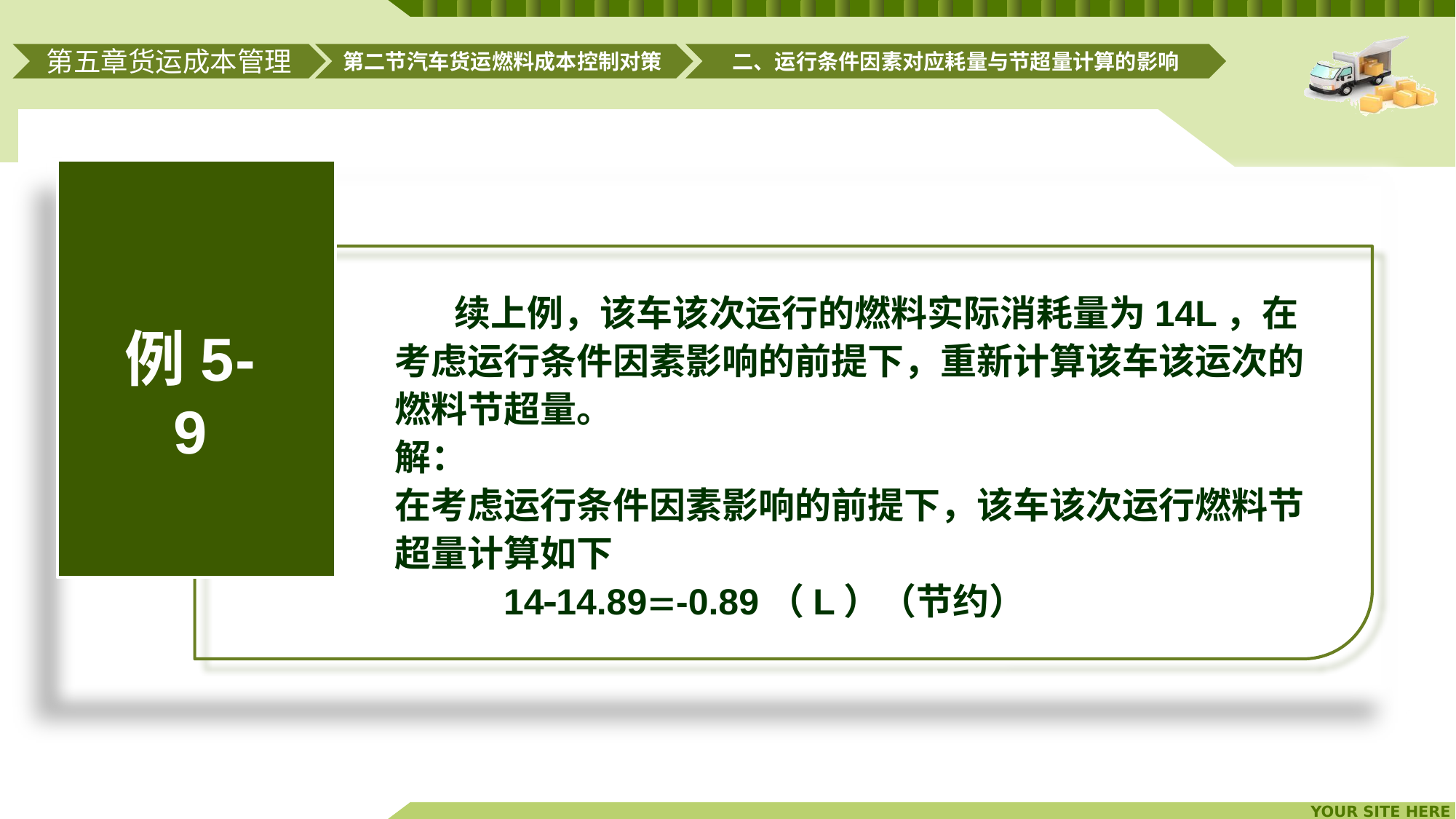

第二节汽车货运燃料成本控制对策
二、运行条件因素对应耗量与节超量计算的影响
第五章货运成本管理

续上例，该车该次运行的燃料实际消耗量为14L，在考虑运行条件因素影响的前提下，重新计算该车该运次的燃料节超量。
解：
在考虑运行条件因素影响的前提下，该车该次运行燃料节超量计算如下
	14−14.89=-0.89（L）（节约）
例5-9